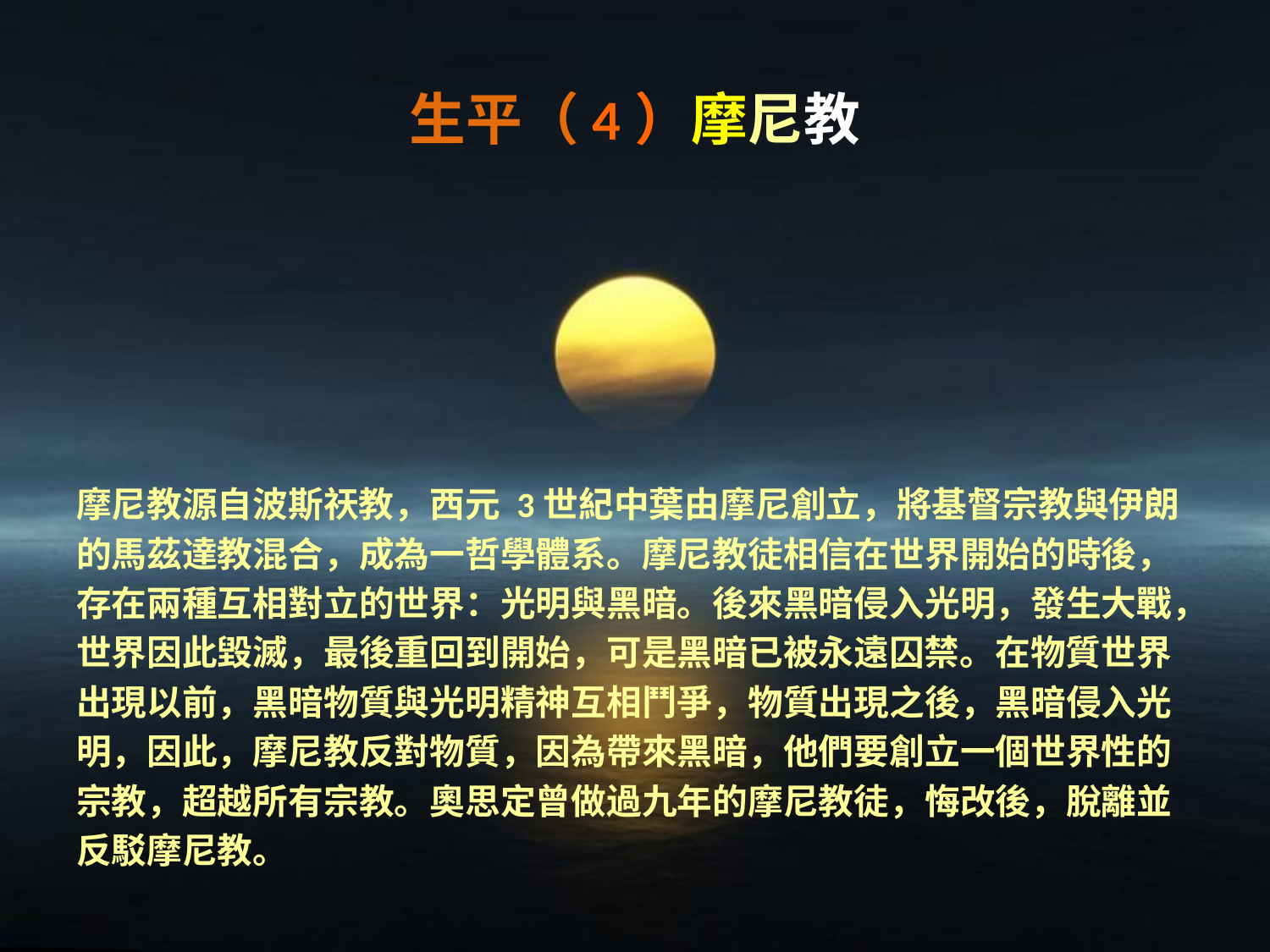

# 生平（4）摩尼教
摩尼教源自波斯祆教，西元 3世紀中葉由摩尼創立，將基督宗教與伊朗
的馬茲達教混合，成為一哲學體系。摩尼教徒相信在世界開始的時後，
存在兩種互相對立的世界：光明與黑暗。後來黑暗侵入光明，發生大戰，
世界因此毀滅，最後重回到開始，可是黑暗已被永遠囚禁。在物質世界
出現以前，黑暗物質與光明精神互相鬥爭，物質出現之後，黑暗侵入光
明，因此，摩尼教反對物質，因為帶來黑暗，他們要創立一個世界性的
宗教，超越所有宗教。奧思定曾做過九年的摩尼教徒，悔改後，脫離並
反駁摩尼教。